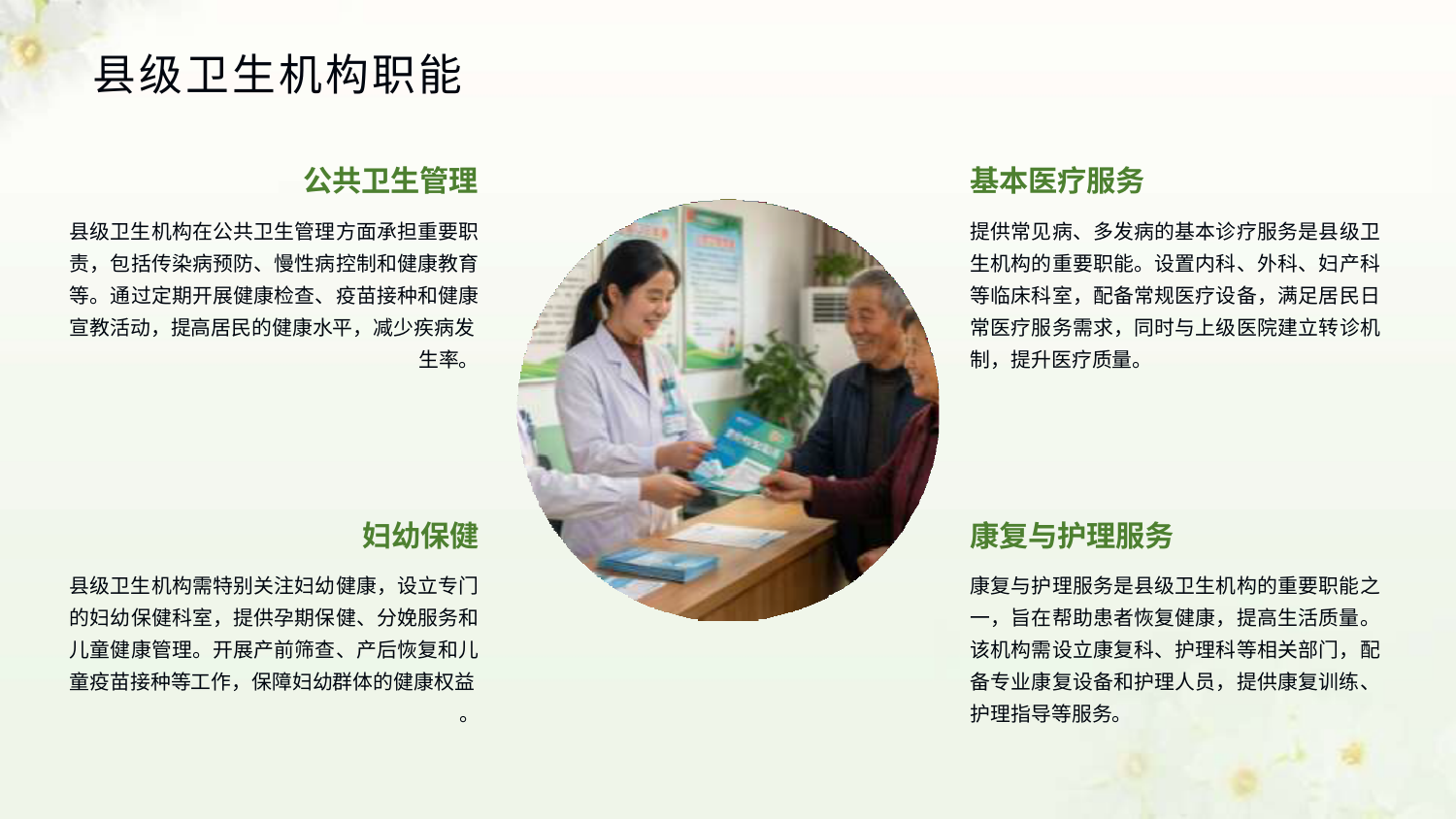

# 县级卫生机构职能
公共卫生管理
县级卫生机构在公共卫生管理方面承担重要职 责，包括传染病预防、慢性病控制和健康教育 等。通过定期开展健康检查、疫苗接种和健康 宣教活动，提高居民的健康水平，减少疾病发
生率。
基本医疗服务
提供常见病、多发病的基本诊疗服务是县级卫 生机构的重要职能。设置内科、外科、妇产科 等临床科室，配备常规医疗设备，满足居民日 常医疗服务需求，同时与上级医院建立转诊机 制，提升医疗质量。

妇幼保健
县级卫生机构需特别关注妇幼健康，设立专门 的妇幼保健科室，提供孕期保健、分娩服务和 儿童健康管理。开展产前筛查、产后恢复和儿 童疫苗接种等工作，保障妇幼群体的健康权益
。
康复与护理服务
康复与护理服务是县级卫生机构的重要职能之 一，旨在帮助患者恢复健康，提高生活质量。 该机构需设立康复科、护理科等相关部门，配 备专业康复设备和护理人员，提供康复训练、 护理指导等服务。